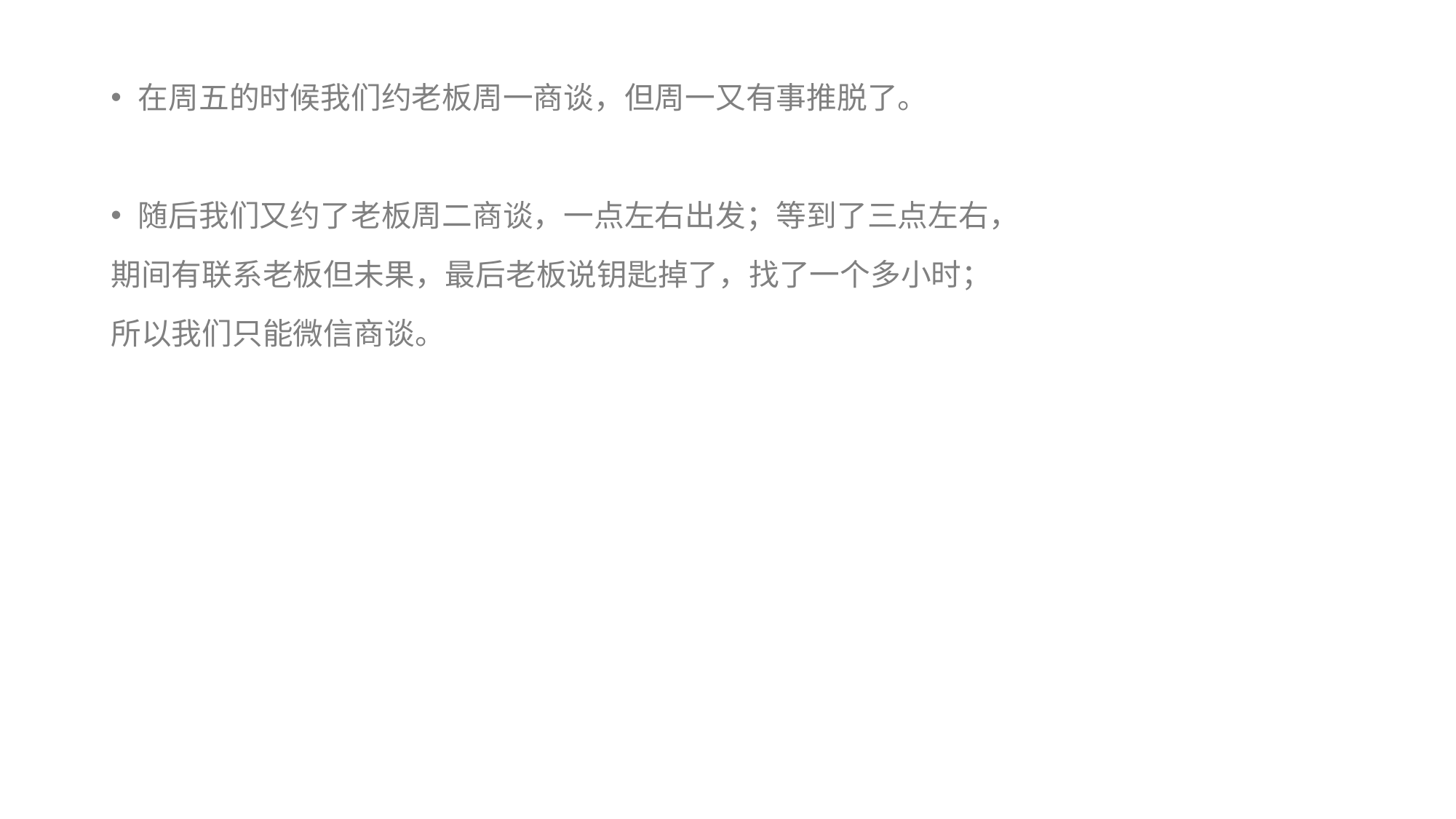

在周五的时候我们约老板周一商谈，但周一又有事推脱了。

随后我们又约了老板周二商谈，一点左右出发；等到了三点左右，
期间有联系老板但未果，最后老板说钥匙掉了，找了一个多小时；
所以我们只能微信商谈。